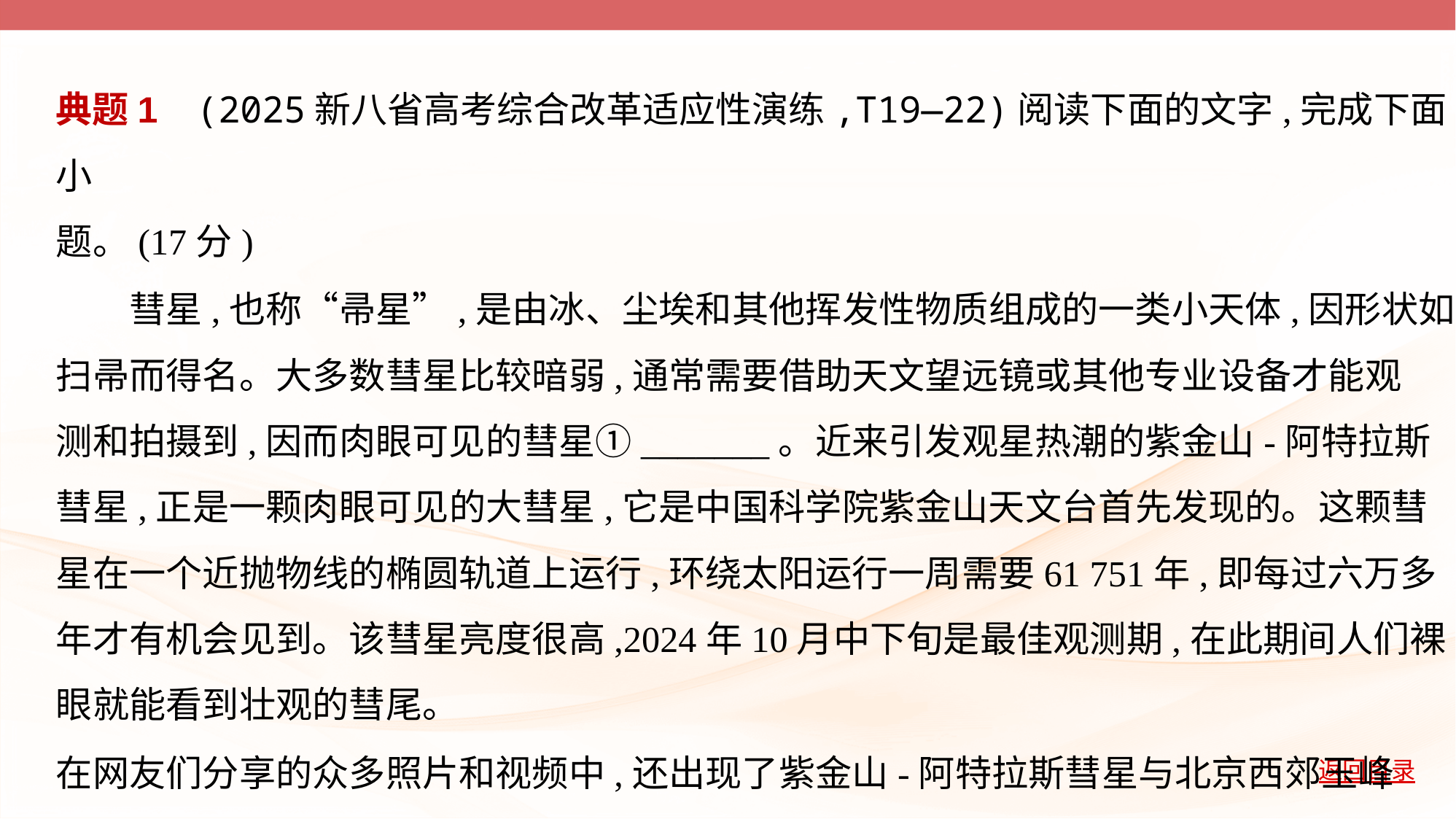

典题1    (2025新八省高考综合改革适应性演练,T19—22)阅读下面的文字,完成下面小
题。(17分)
　　彗星,也称“帚星”,是由冰、尘埃和其他挥发性物质组成的一类小天体,因形状如
扫帚而得名。大多数彗星比较暗弱,通常需要借助天文望远镜或其他专业设备才能观
测和拍摄到,因而肉眼可见的彗星①_______。近来引发观星热潮的紫金山-阿特拉斯
彗星,正是一颗肉眼可见的大彗星,它是中国科学院紫金山天文台首先发现的。这颗彗
星在一个近抛物线的椭圆轨道上运行,环绕太阳运行一周需要61 751年,即每过六万多
年才有机会见到。该彗星亮度很高,2024年10月中下旬是最佳观测期,在此期间人们裸
眼就能看到壮观的彗尾。
在网友们分享的众多照片和视频中,还出现了紫金山-阿特拉斯彗星与北京西郊玉峰